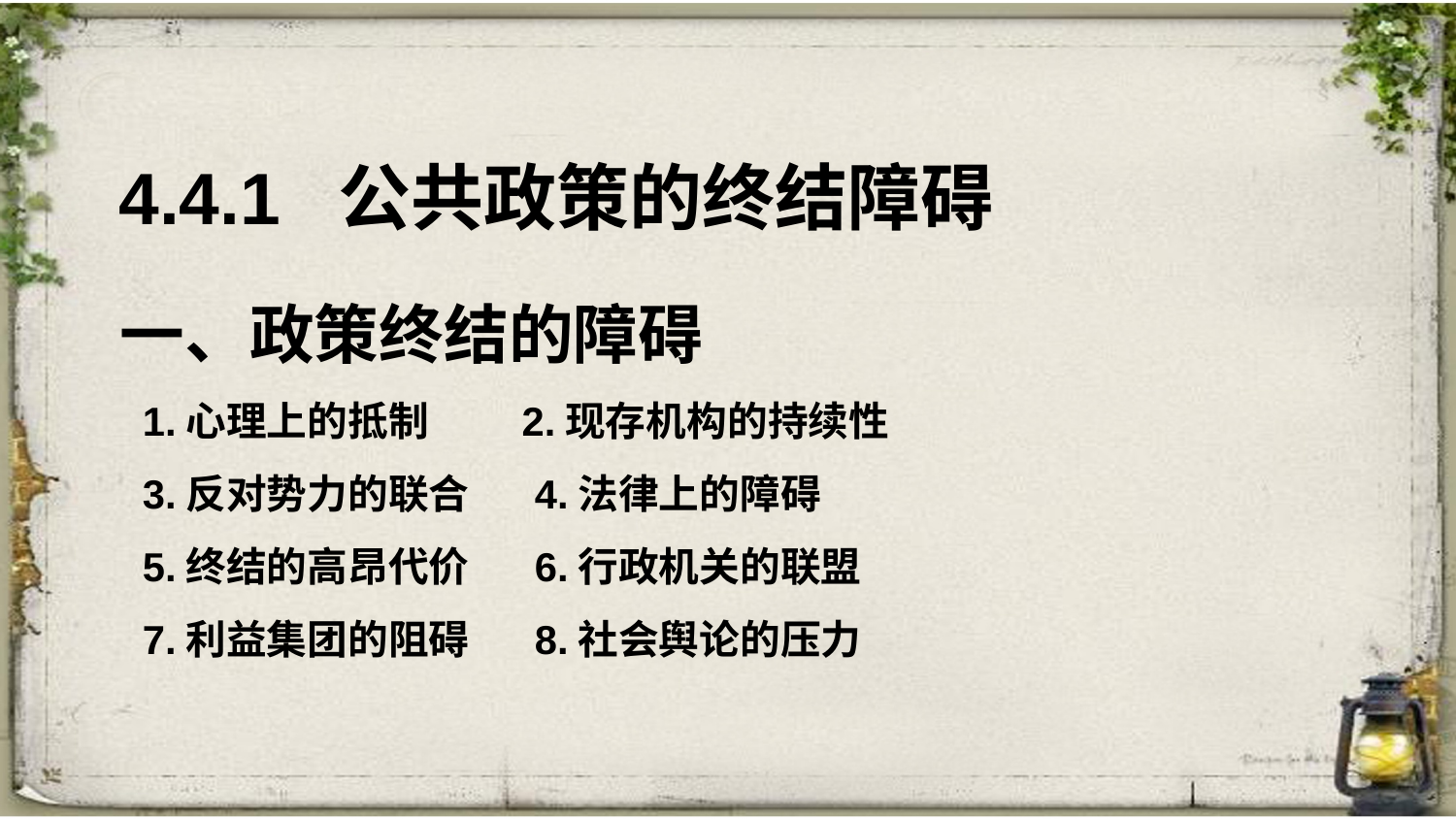

4.4.1  公共政策的终结障碍
一、政策终结的障碍
  1.心理上的抵制         2.现存机构的持续性
  3.反对势力的联合      4.法律上的障碍
  5.终结的高昂代价      6.行政机关的联盟
  7.利益集团的阻碍      8.社会舆论的压力